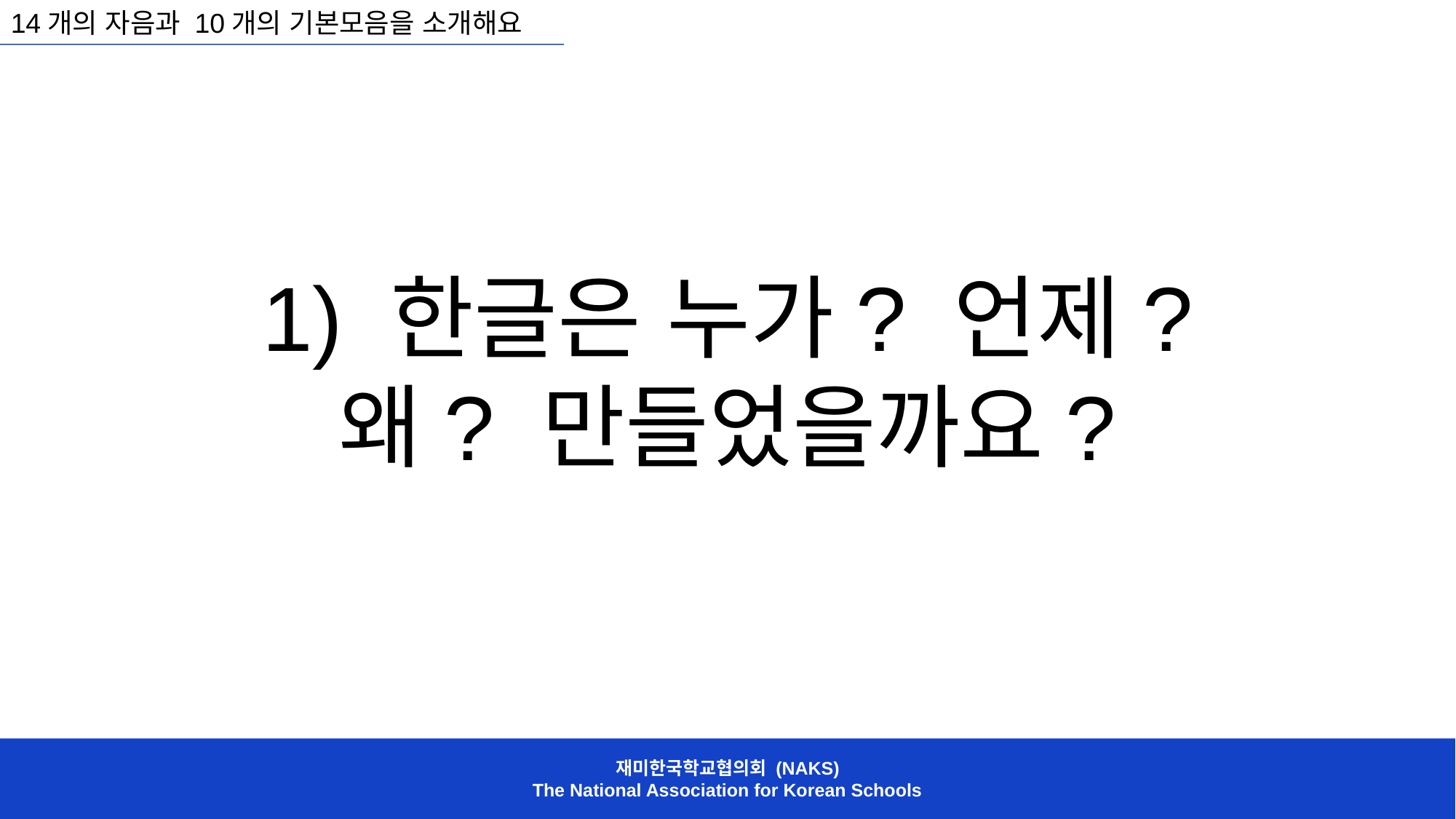

14개의 자음과 10개의 기본모음을 소개해요
1) 한글은 누가? 언제? 왜? 만들었을까요?
재미한국학교협의회 (NAKS)
The National Association for Korean Schools